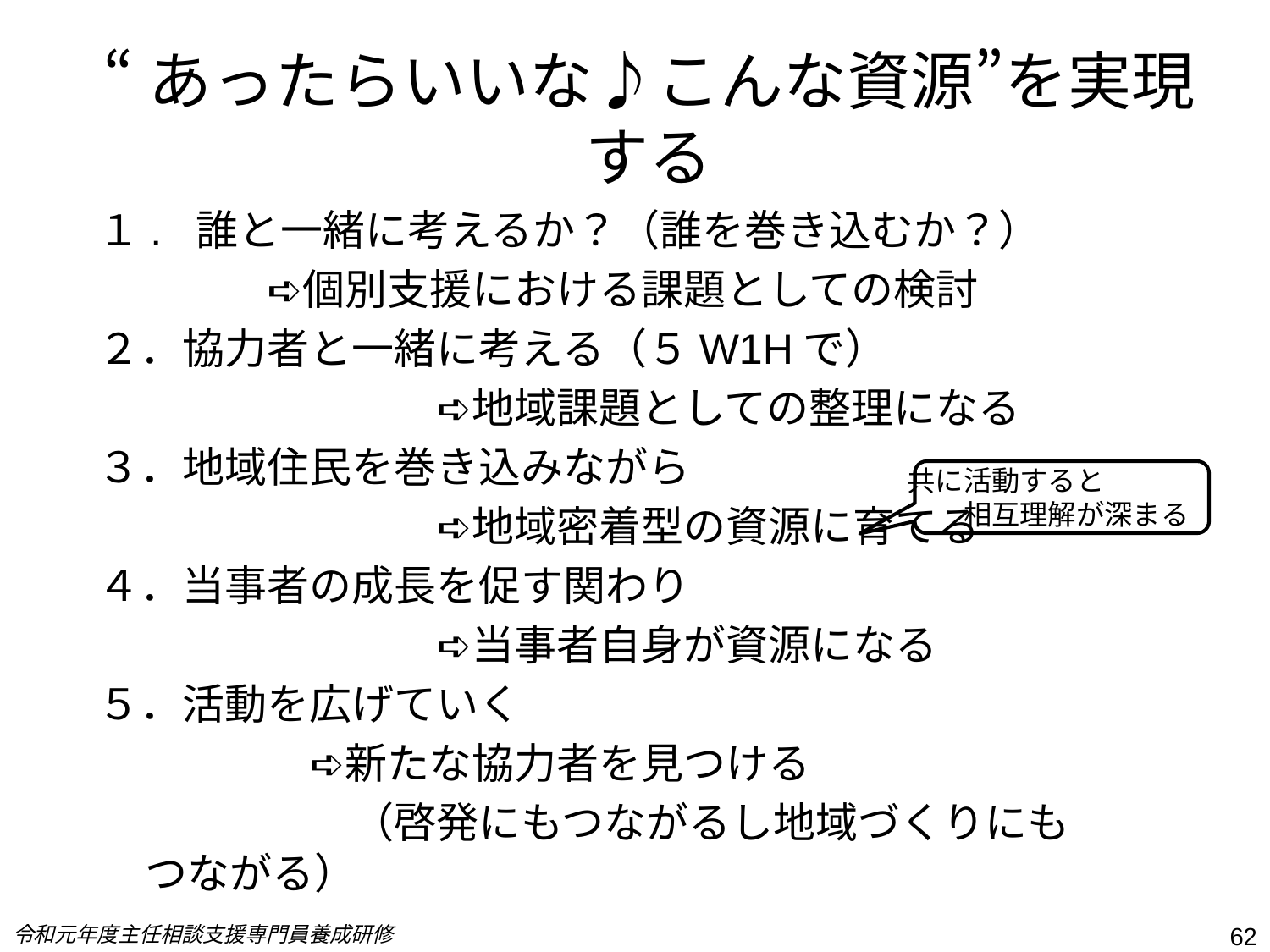

# “あったらいいな♪こんな資源”を実現する
１.  誰と一緒に考えるか？（誰を巻き込むか？）
　　　　➪個別支援における課題としての検討
２．協力者と一緒に考える（５W1Hで）
　　　　　　　　➪地域課題としての整理になる
３．地域住民を巻き込みながら
　　　　　　　　➪地域密着型の資源に育てる
４．当事者の成長を促す関わり
　　　　　　　　➪当事者自身が資源になる
５．活動を広げていく
　　　　　➪新たな協力者を見つける
　　　　　　（啓発にもつながるし地域づくりにもつながる）
共に活動すると
　　相互理解が深まる

令和元年度主任相談支援専門員養成研修
62